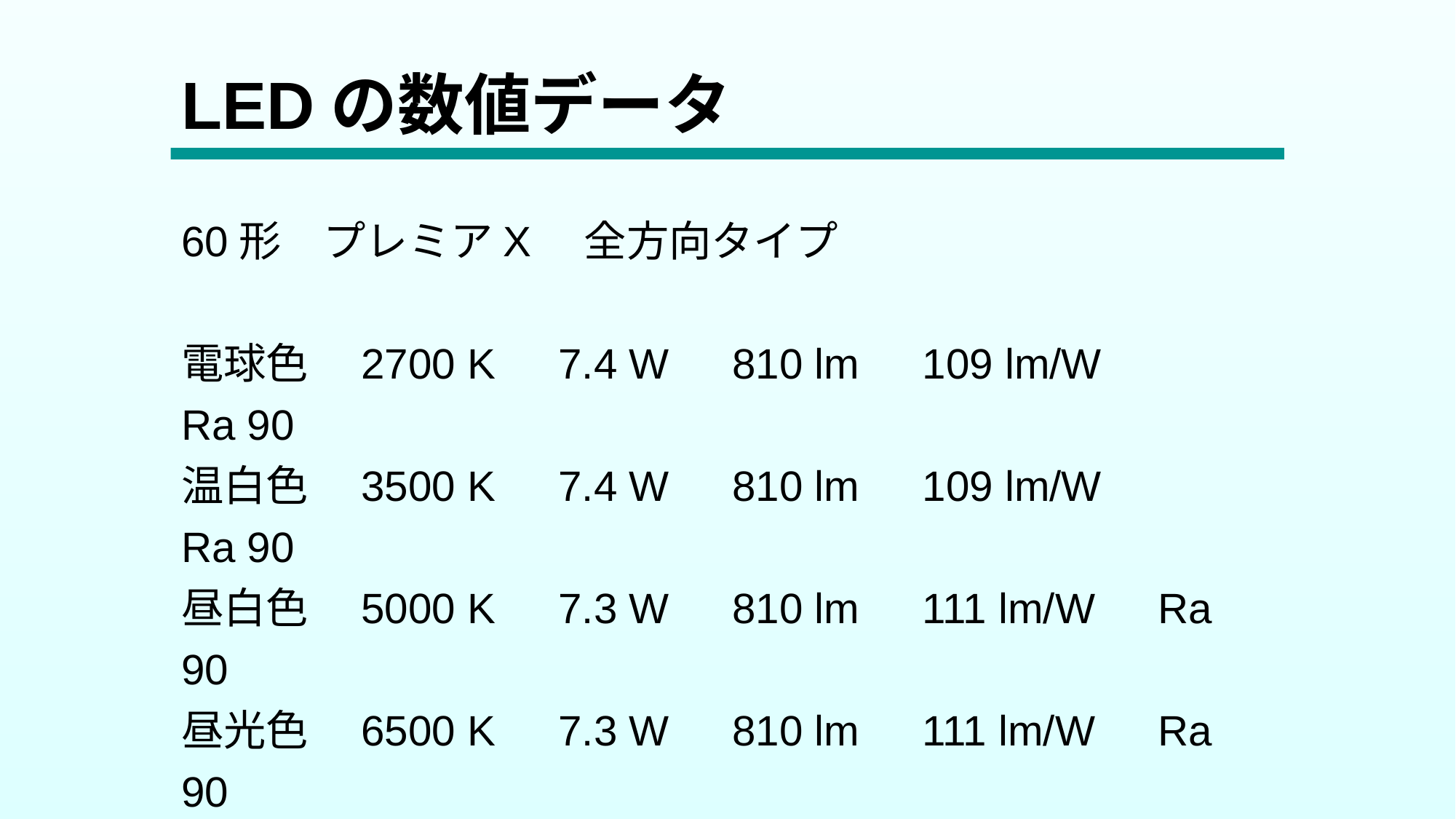

# LEDの数値データ
60形　プレミアX　全方向タイプ

電球色　2700 K　7.4 W　810 lm　109 lm/W　Ra 90
温白色　3500 K　7.4 W　810 lm　109 lm/W　Ra 90
昼白色　5000 K　7.3 W　810 lm　111 lm/W　Ra 90
昼光色　6500 K　7.3 W　810 lm　111 lm/W　Ra 90